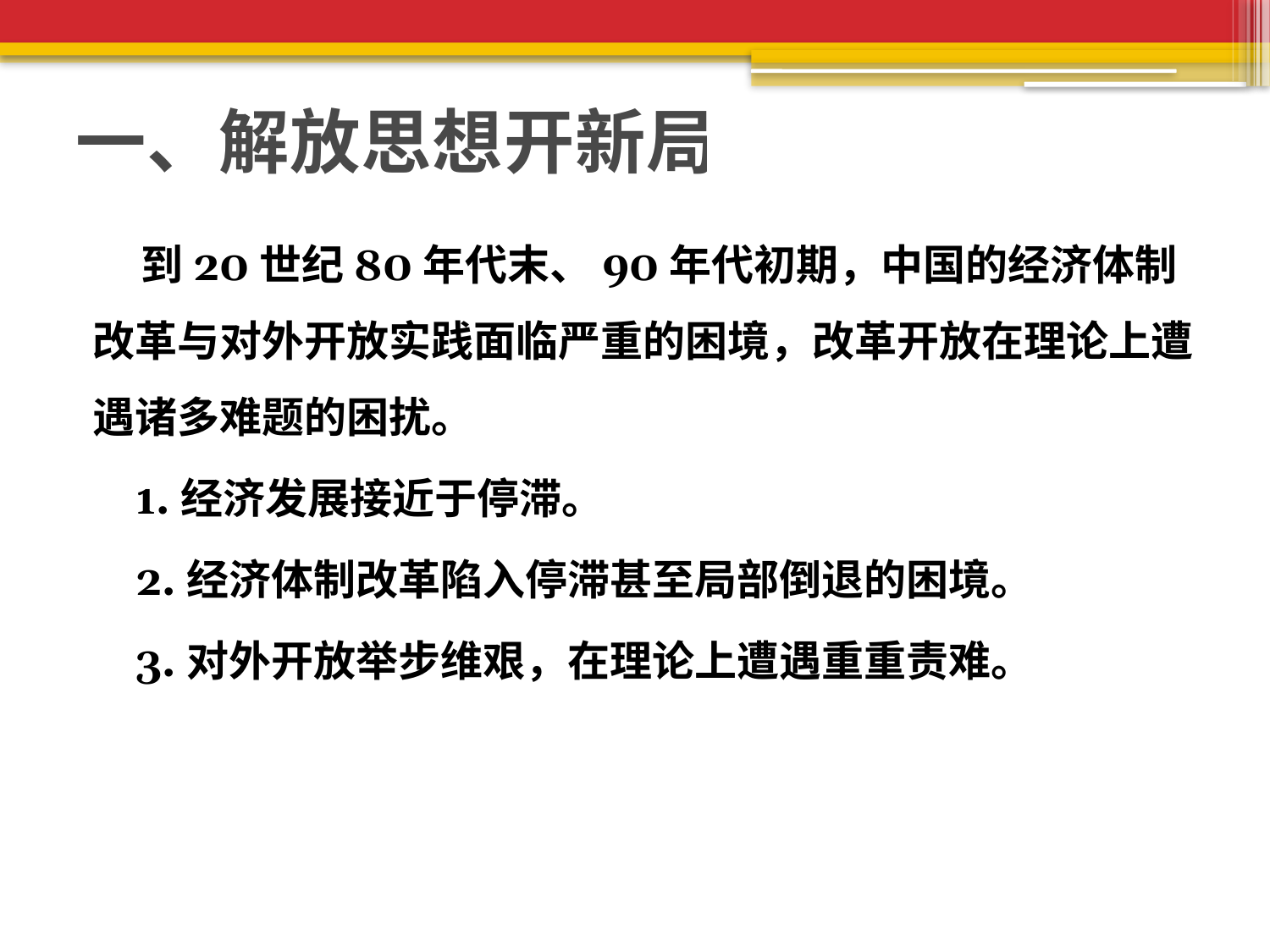

# 一、解放思想开新局
    到20世纪80年代末、90年代初期，中国的经济体制改革与对外开放实践面临严重的困境，改革开放在理论上遭遇诸多难题的困扰。
    1.经济发展接近于停滞。
    2.经济体制改革陷入停滞甚至局部倒退的困境。
    3.对外开放举步维艰，在理论上遭遇重重责难。